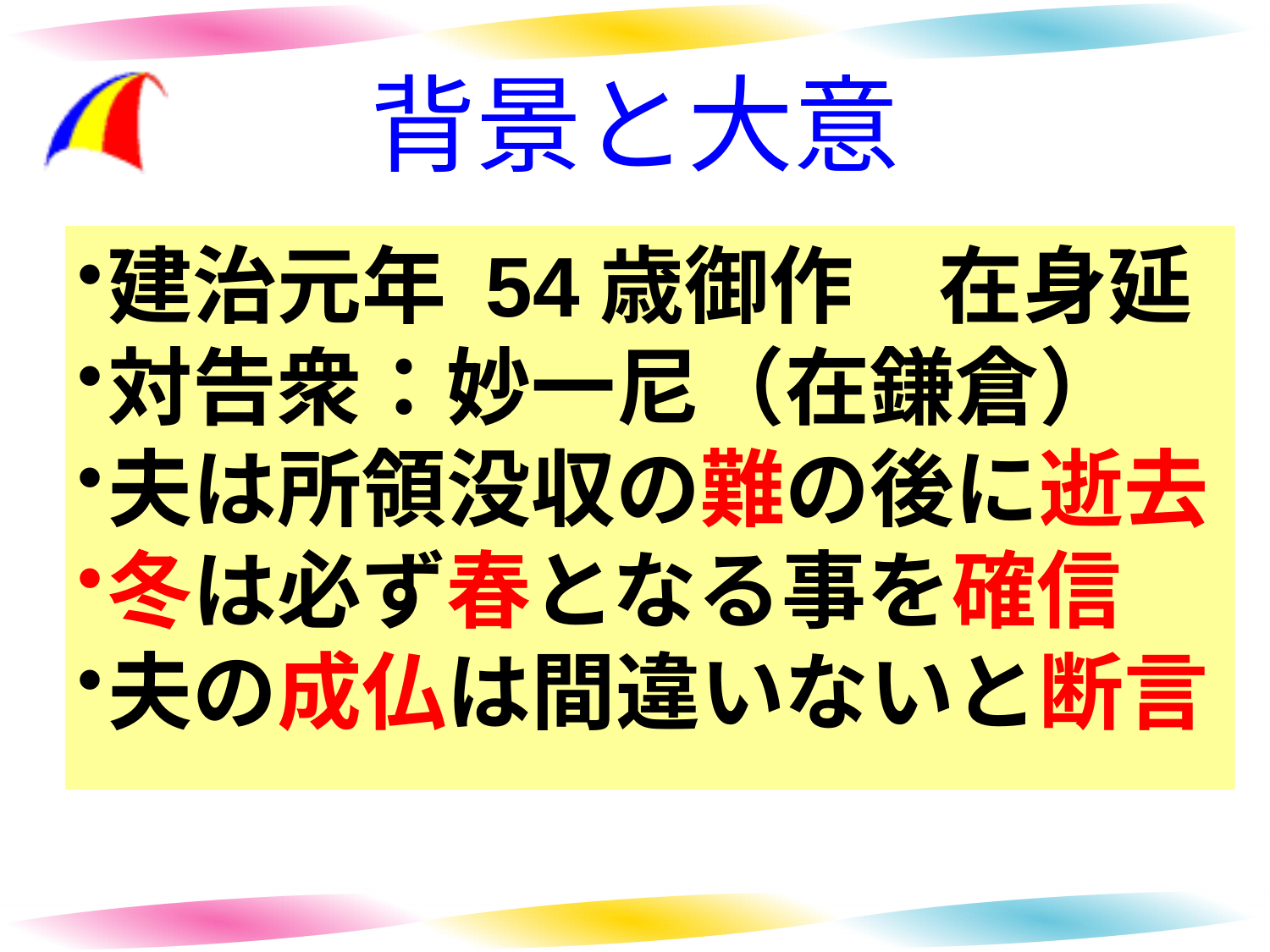

# 背景と大意
建治元年 54歳御作　在身延
対告衆：妙一尼（在鎌倉）
夫は所領没収の難の後に逝去
冬は必ず春となる事を確信
夫の成仏は間違いないと断言